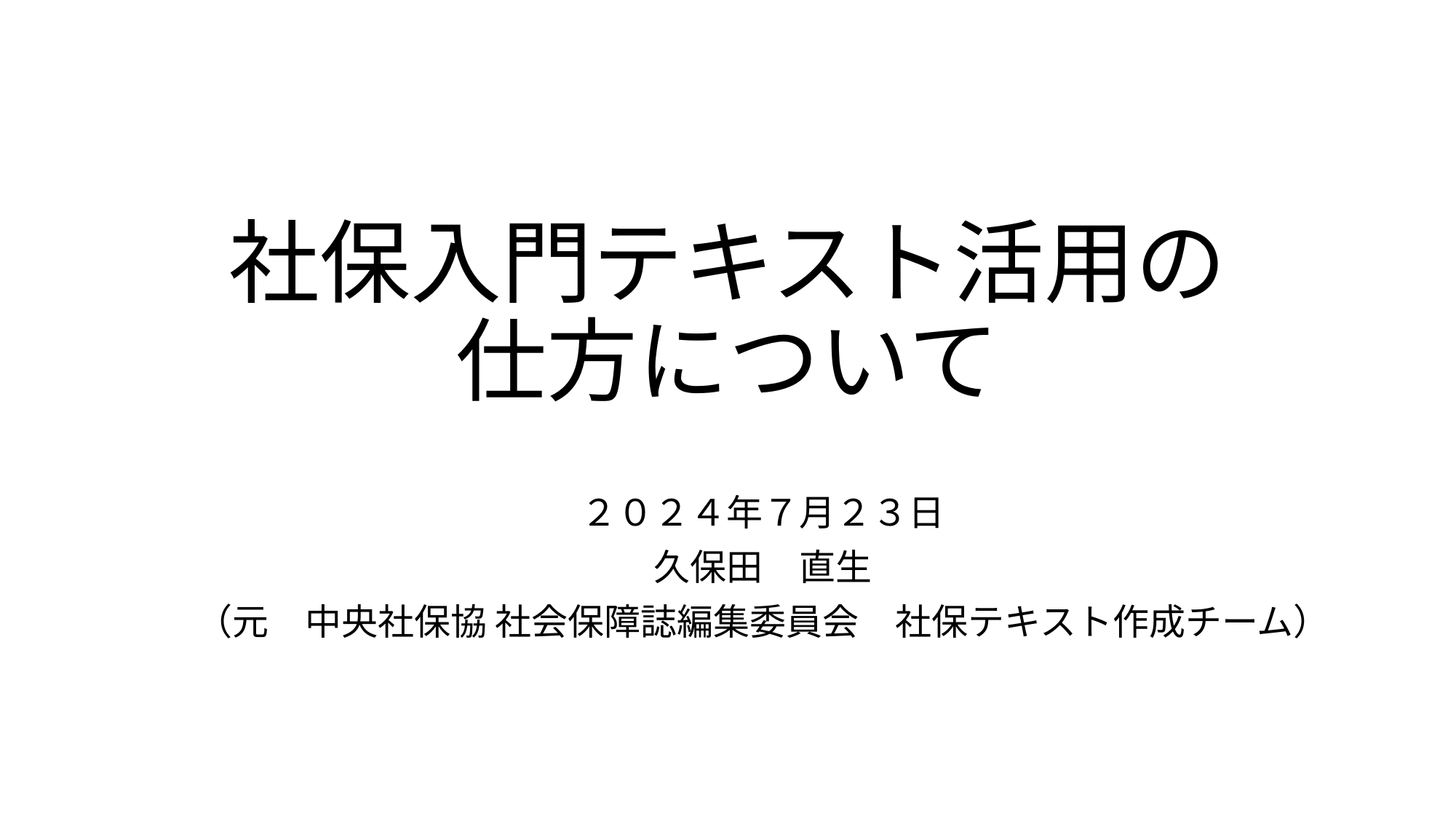

# 社保入門テキスト活用の 仕方について

２０２４年７月２３日
久保田　直生
（元　中央社保協 社会保障誌編集委員会　社保テキスト作成チーム）